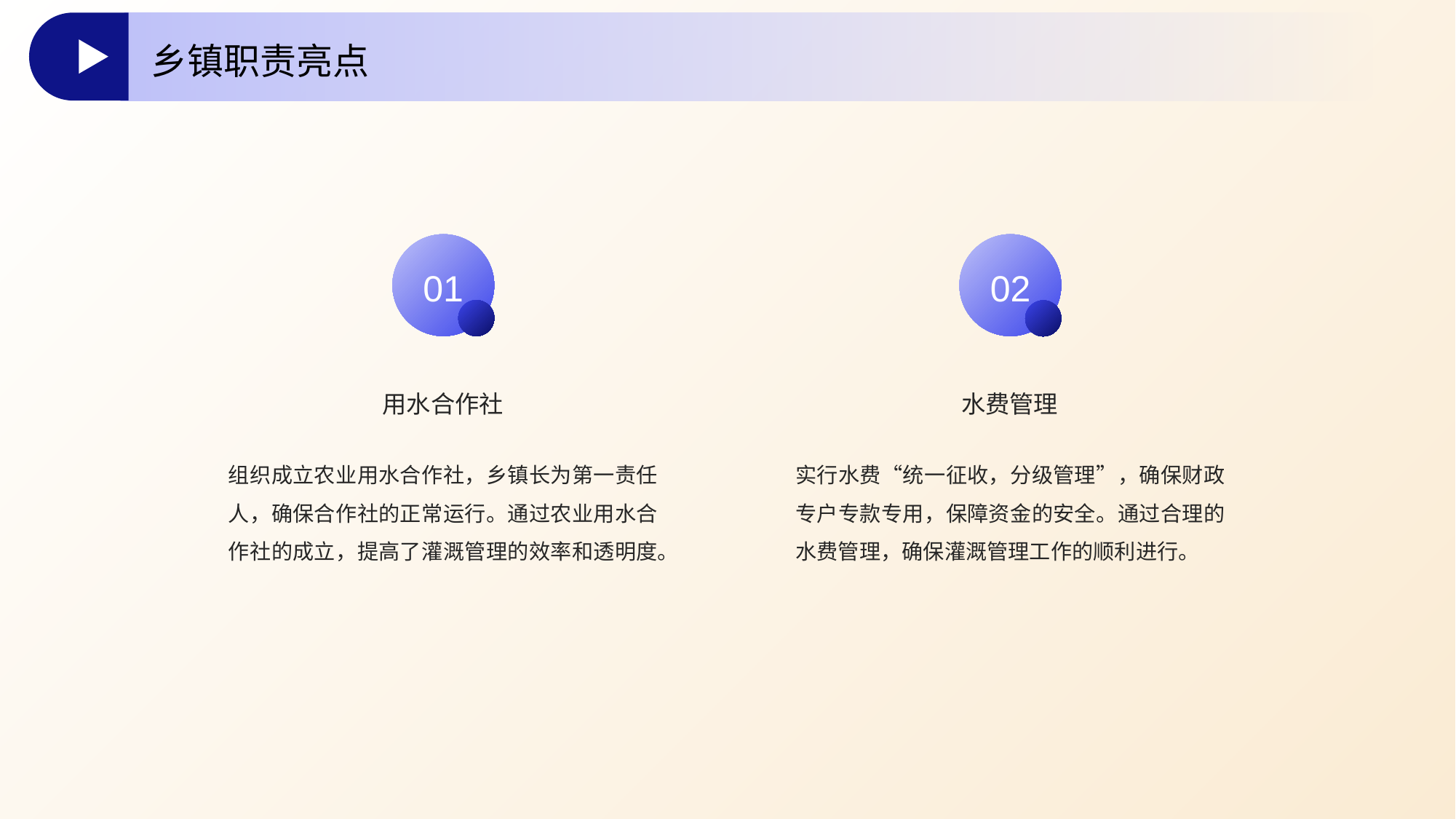

乡镇职责亮点

01
02

用水合作社
水费管理
组织成立农业用水合作社，乡镇长为第一责任人，确保合作社的正常运行。通过农业用水合作社的成立，提高了灌溉管理的效率和透明度。
实行水费“统一征收，分级管理”，确保财政专户专款专用，保障资金的安全。通过合理的水费管理，确保灌溉管理工作的顺利进行。